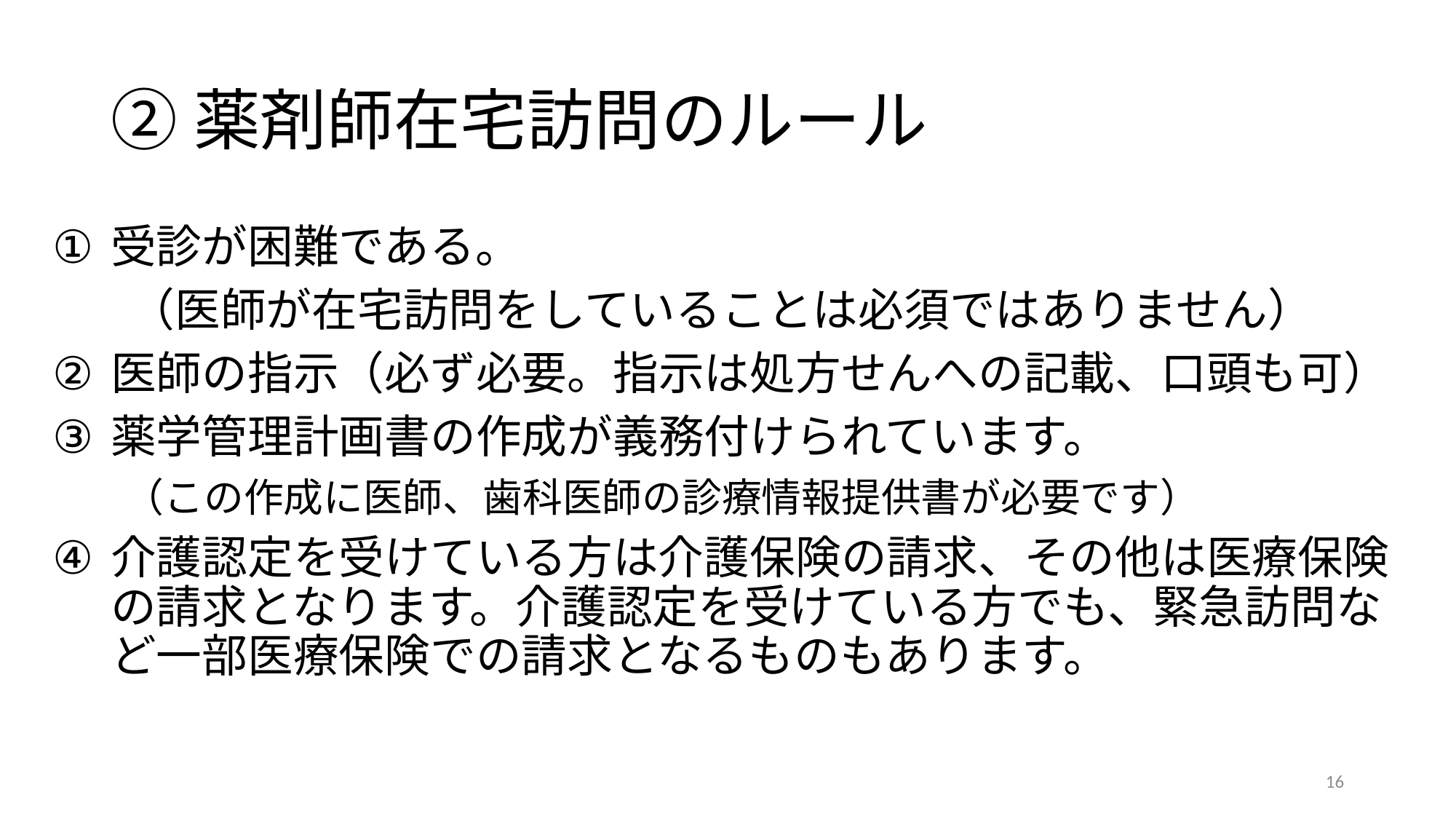

# ②薬剤師在宅訪問のルール
受診が困難である。
　   （医師が在宅訪問をしていることは必須ではありません）
医師の指示（必ず必要。指示は処方せんへの記載、口頭も可）
薬学管理計画書の作成が義務付けられています。
       （この作成に医師、歯科医師の診療情報提供書が必要です）
介護認定を受けている方は介護保険の請求、その他は医療保険の請求となります。介護認定を受けている方でも、緊急訪問など一部医療保険での請求となるものもあります。
16